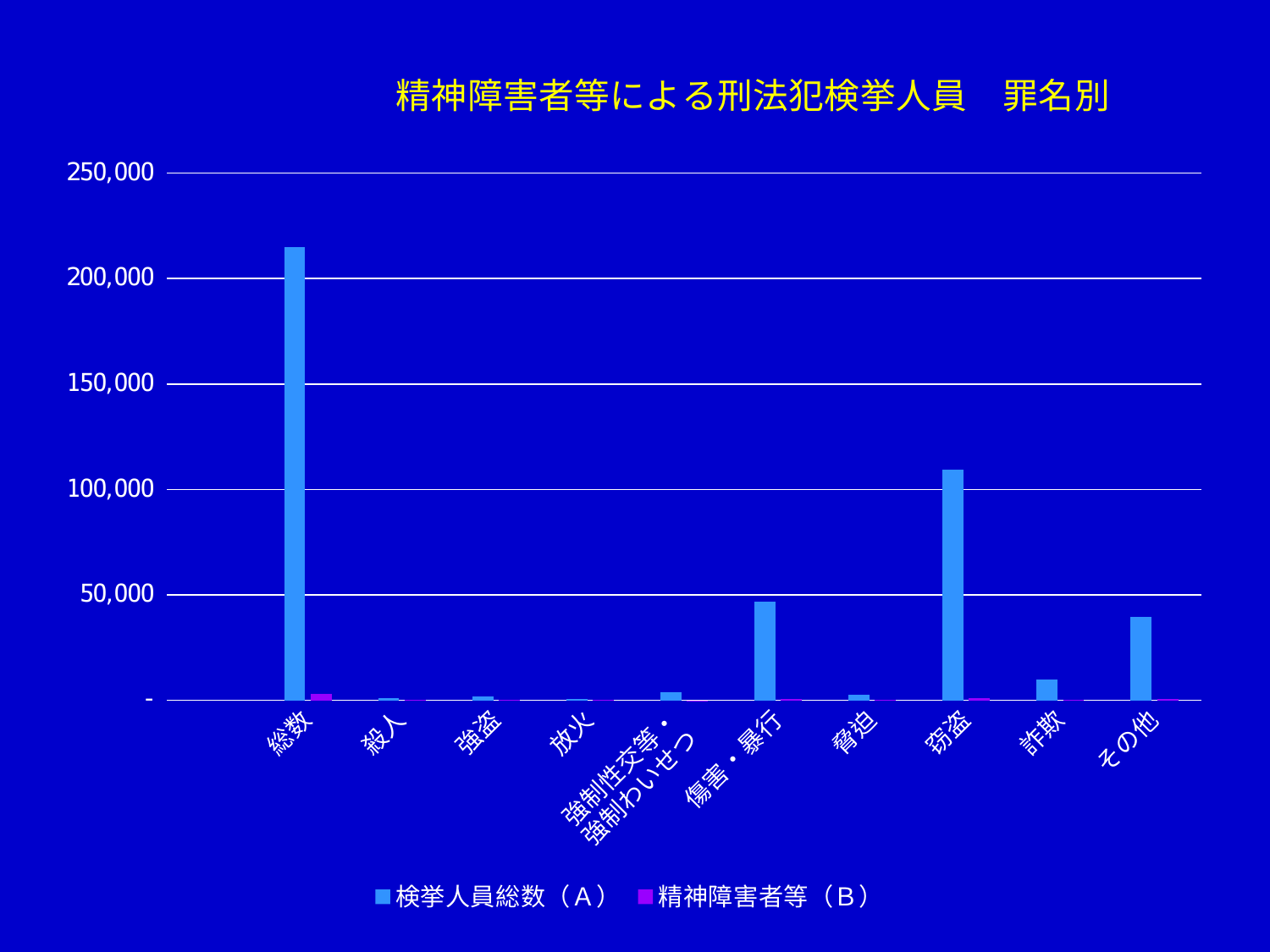

### Chart: 精神障害者等による刑法犯検挙人員　罪名別

| Category | 検挙人員総数（Ａ） | 精神障害者等（Ｂ） |
|---|---|---|
|  | None | None |
| 総数 | 215003.0 | 3260.0 |
| 殺人 | 874.0 | 117.0 |
| 強盗 | 1704.0 | 64.0 |
| 放火 | 579.0 | 108.0 |
| 強制性交等・
強制わいせつ | 3747.0 | 41.0 |
| 傷害・暴行 | 46675.0 | 807.0 |
| 脅迫 | 2808.0 | 87.0 |
| 窃盗 | 109238.0 | 1152.0 |
| 詐欺 | 9928.0 | 148.0 |
| その他 | 39450.0 | 736.0 |